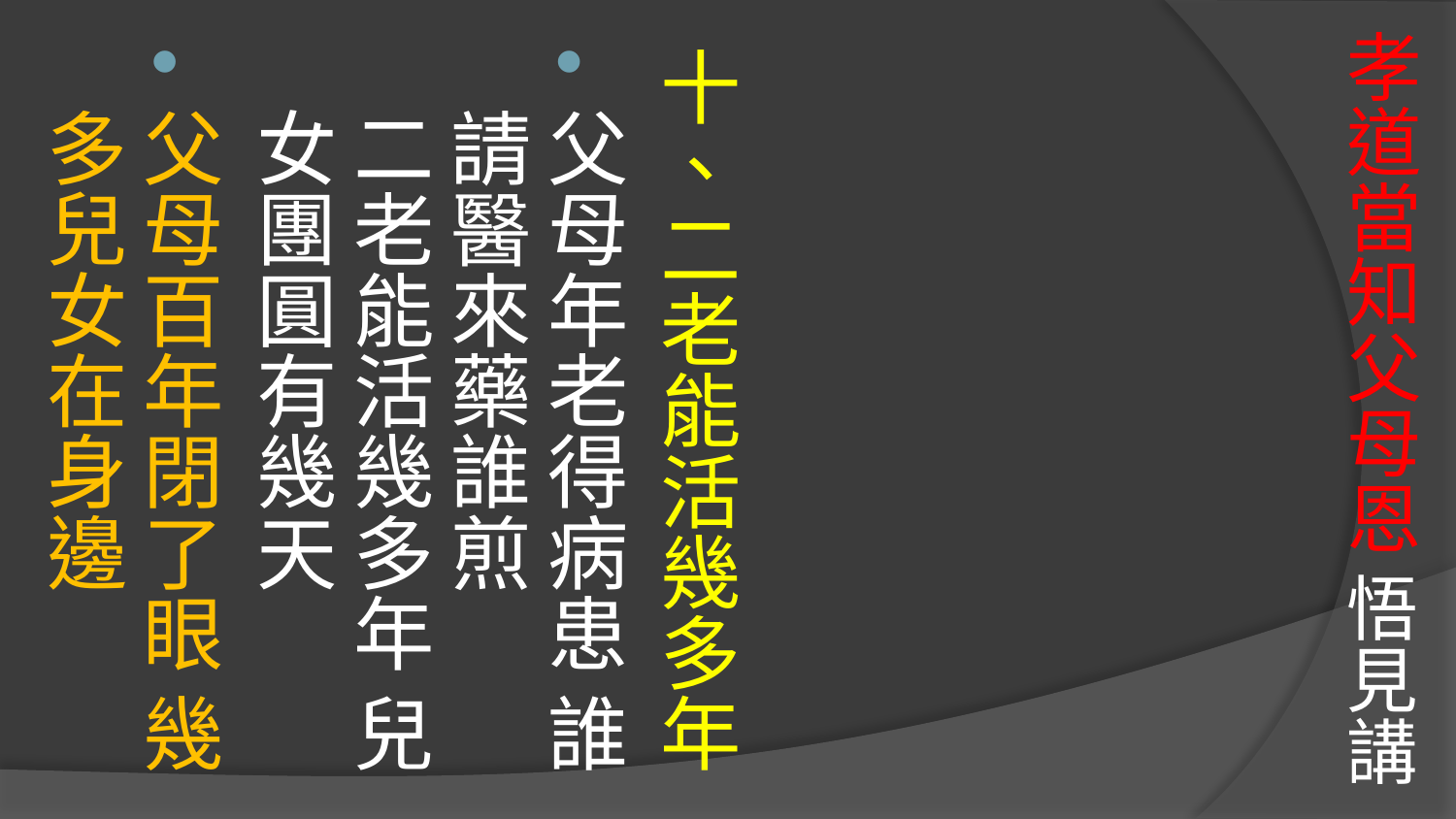

# 孝道當知父母恩 悟見講
十、二老能活幾多年
父母年老得病患 誰請醫來藥誰煎
二老能活幾多年 兒女團圓有幾天
父母百年閉了眼 幾多兒女在身邊